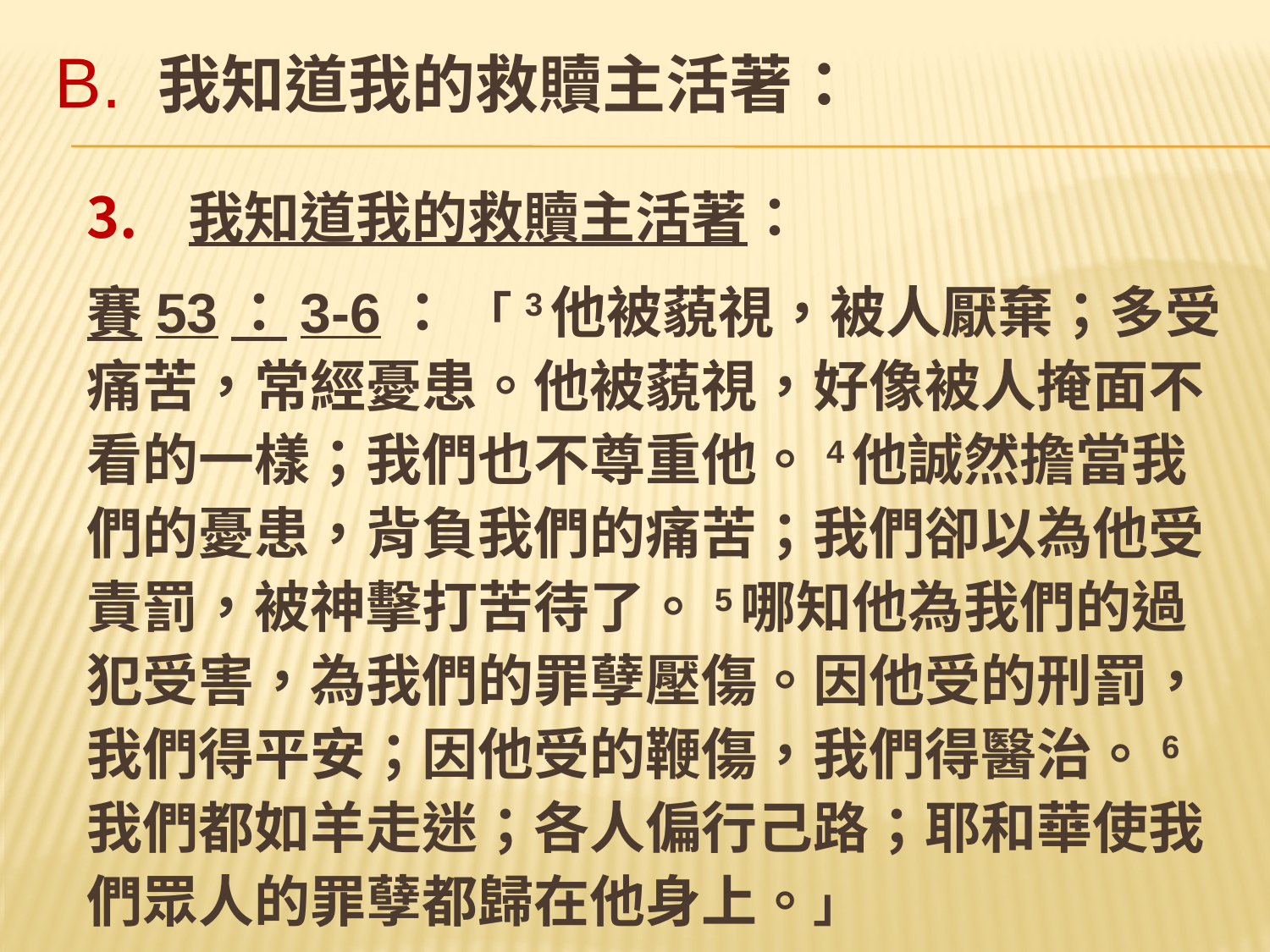

# B. 我知道我的救贖主活著：
我知道我的救贖主活著：
賽53：3-6： 「 3他被藐視，被人厭棄；多受痛苦，常經憂患。他被藐視，好像被人掩面不看的一樣；我們也不尊重他。4他誠然擔當我們的憂患，背負我們的痛苦；我們卻以為他受責罰，被神擊打苦待了。5哪知他為我們的過犯受害，為我們的罪孽壓傷。因他受的刑罰，我們得平安；因他受的鞭傷，我們得醫治。6我們都如羊走迷；各人偏行己路；耶和華使我們眾人的罪孽都歸在他身上。」